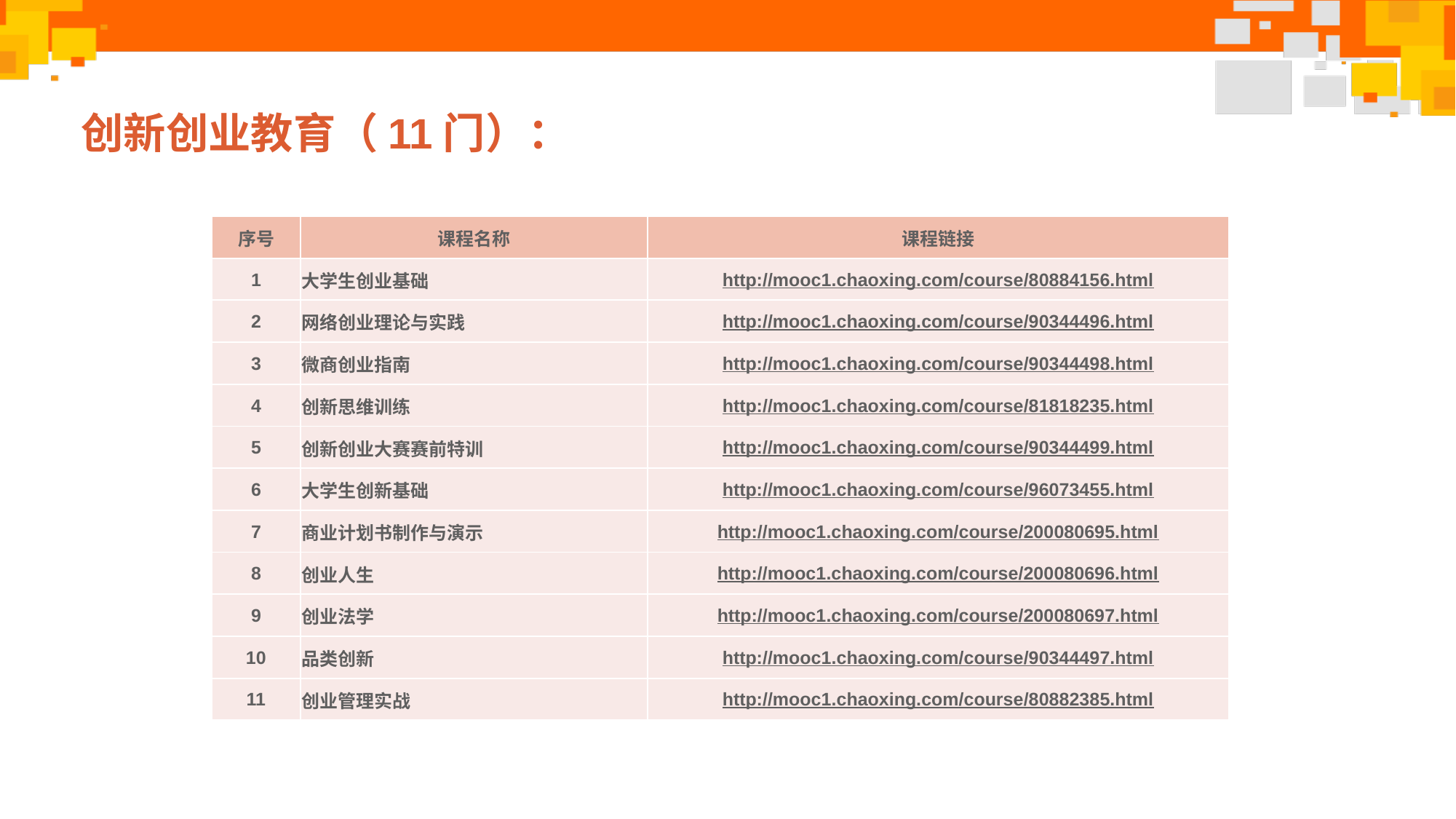

# 创新创业教育（11门）：
| 序号 | 课程名称 | 课程链接 |
| --- | --- | --- |
| 1 | 大学生创业基础 | http://mooc1.chaoxing.com/course/80884156.html |
| 2 | 网络创业理论与实践 | http://mooc1.chaoxing.com/course/90344496.html |
| 3 | 微商创业指南 | http://mooc1.chaoxing.com/course/90344498.html |
| 4 | 创新思维训练 | http://mooc1.chaoxing.com/course/81818235.html |
| 5 | 创新创业大赛赛前特训 | http://mooc1.chaoxing.com/course/90344499.html |
| 6 | 大学生创新基础 | http://mooc1.chaoxing.com/course/96073455.html |
| 7 | 商业计划书制作与演示 | http://mooc1.chaoxing.com/course/200080695.html |
| 8 | 创业人生 | http://mooc1.chaoxing.com/course/200080696.html |
| 9 | 创业法学 | http://mooc1.chaoxing.com/course/200080697.html |
| 10 | 品类创新 | http://mooc1.chaoxing.com/course/90344497.html |
| 11 | 创业管理实战 | http://mooc1.chaoxing.com/course/80882385.html |